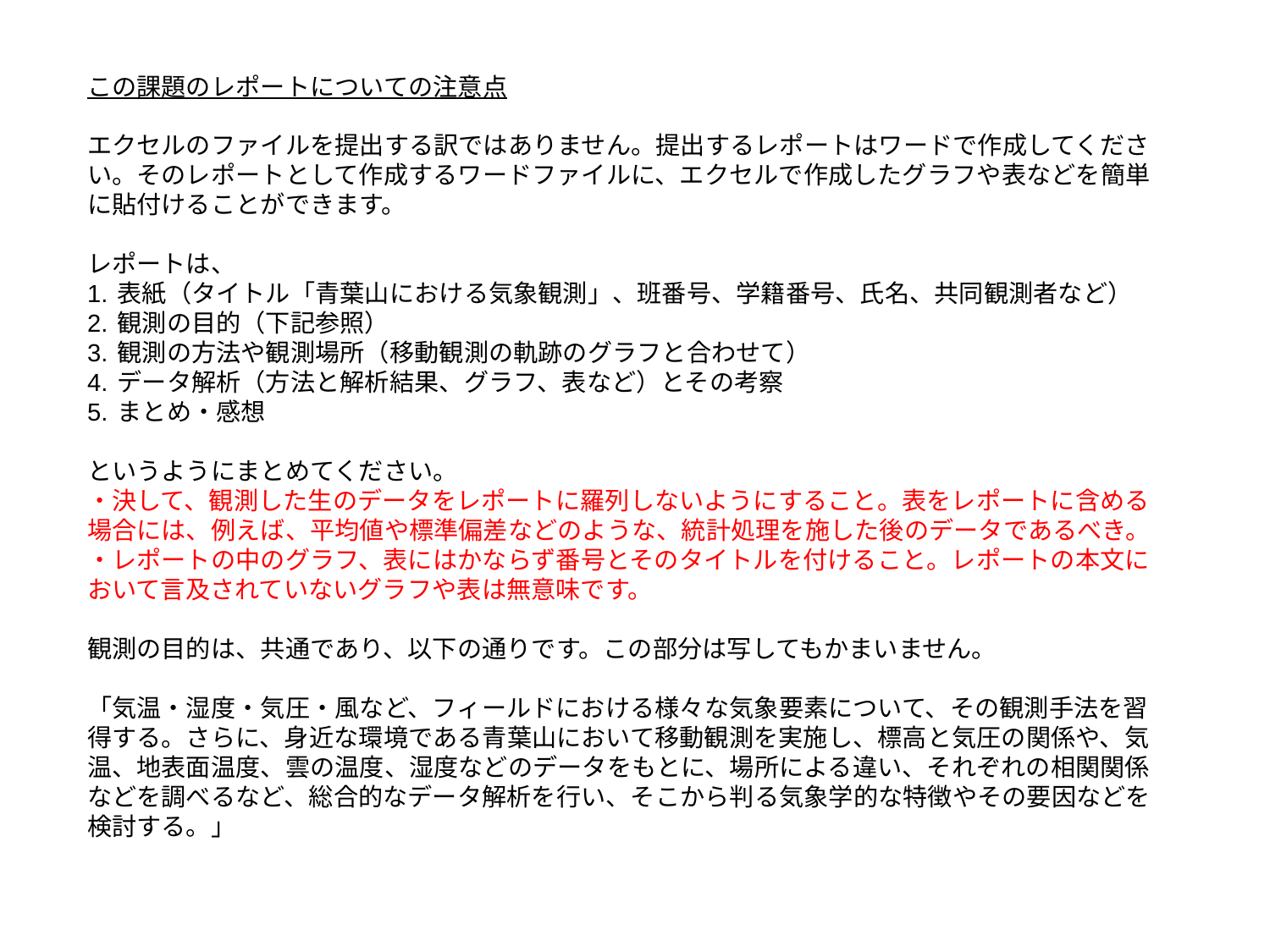

この課題のレポートについての注意点

エクセルのファイルを提出する訳ではありません。提出するレポートはワードで作成してください。そのレポートとして作成するワードファイルに、エクセルで作成したグラフや表などを簡単に貼付けることができます。

レポートは、
表紙（タイトル「青葉山における気象観測」、班番号、学籍番号、氏名、共同観測者など）
観測の目的（下記参照）
観測の方法や観測場所（移動観測の軌跡のグラフと合わせて）
データ解析（方法と解析結果、グラフ、表など）とその考察
まとめ・感想

というようにまとめてください。
・決して、観測した生のデータをレポートに羅列しないようにすること。表をレポートに含める場合には、例えば、平均値や標準偏差などのような、統計処理を施した後のデータであるべき。
・レポートの中のグラフ、表にはかならず番号とそのタイトルを付けること。レポートの本文において言及されていないグラフや表は無意味です。

観測の目的は、共通であり、以下の通りです。この部分は写してもかまいません。

「気温・湿度・気圧・風など、フィールドにおける様々な気象要素について、その観測手法を習得する。さらに、身近な環境である青葉山において移動観測を実施し、標高と気圧の関係や、気温、地表面温度、雲の温度、湿度などのデータをもとに、場所による違い、それぞれの相関関係などを調べるなど、総合的なデータ解析を行い、そこから判る気象学的な特徴やその要因などを検討する。」